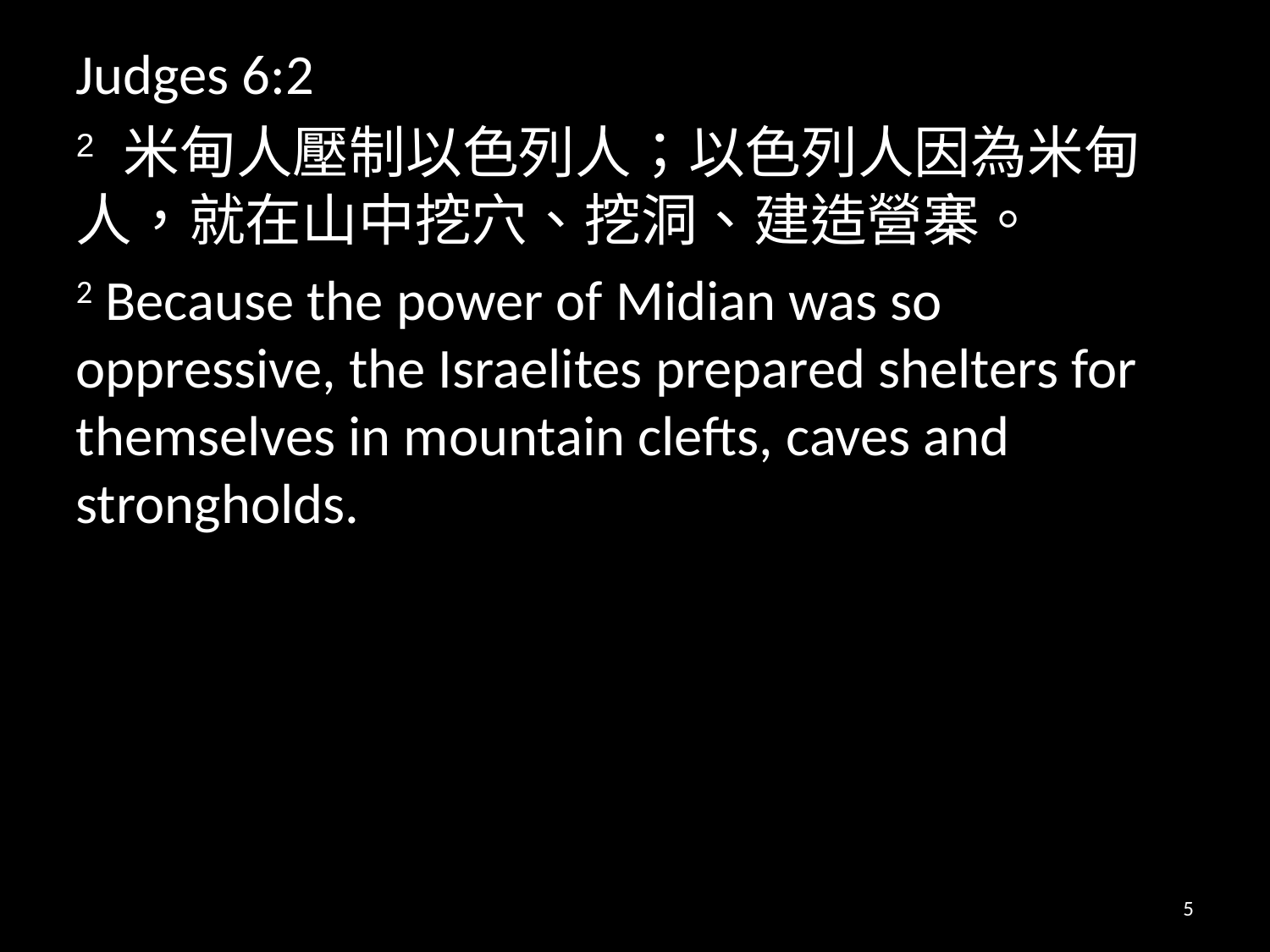

Judges 6:2
2 米甸人壓制以色列人；以色列人因為米甸人，就在山中挖穴、挖洞、建造營寨。
2 Because the power of Midian was so oppressive, the Israelites prepared shelters for themselves in mountain clefts, caves and strongholds.
5